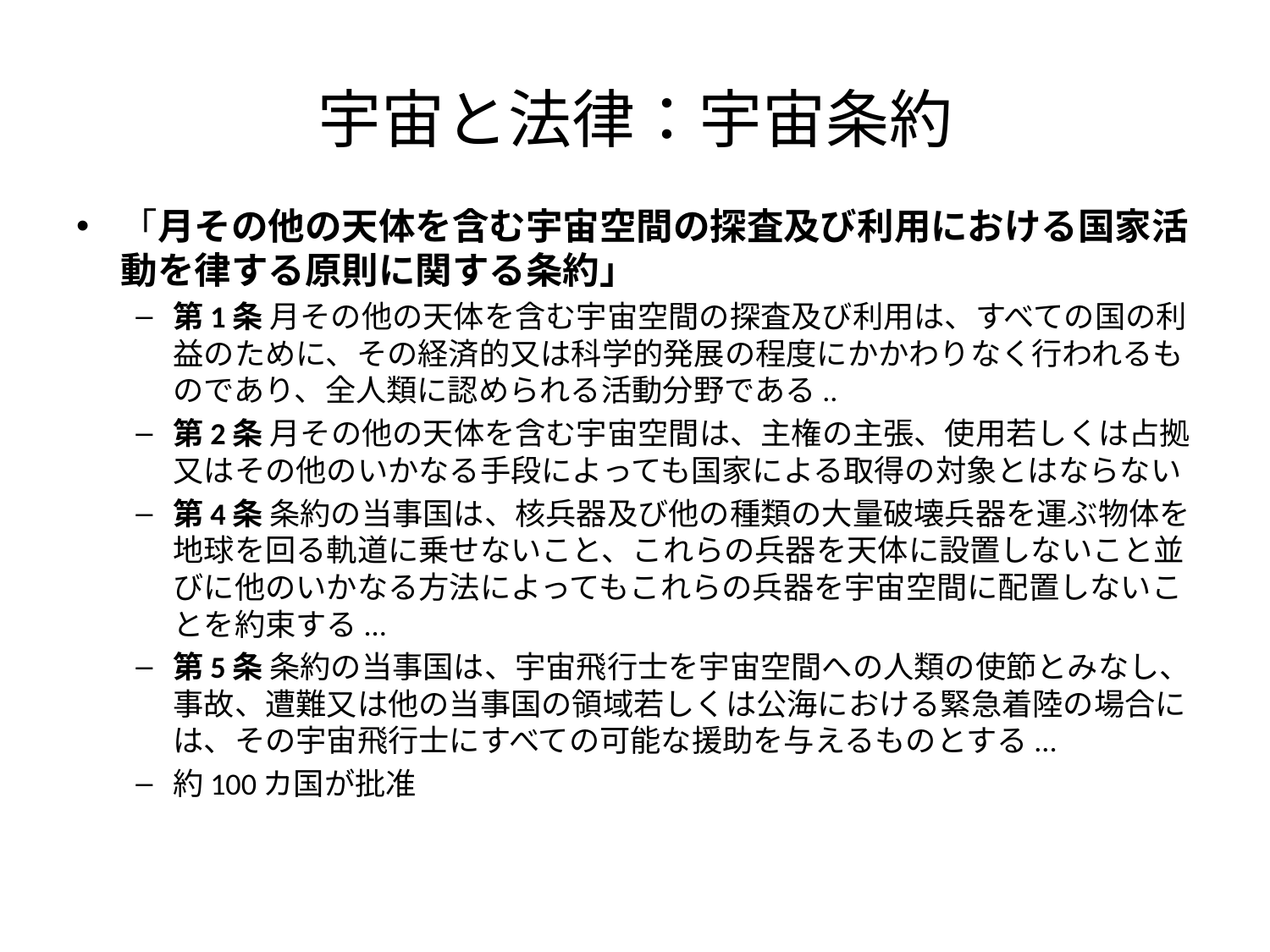

# 宇宙と法律：宇宙条約
「月その他の天体を含む宇宙空間の探査及び利用における国家活動を律する原則に関する条約」
第1条 月その他の天体を含む宇宙空間の探査及び利用は、すべての国の利益のために、その経済的又は科学的発展の程度にかかわりなく行われるものであり、全人類に認められる活動分野である..
第2条 月その他の天体を含む宇宙空間は、主権の主張、使用若しくは占拠又はその他のいかなる手段によっても国家による取得の対象とはならない
第4条 条約の当事国は、核兵器及び他の種類の大量破壊兵器を運ぶ物体を地球を回る軌道に乗せないこと、これらの兵器を天体に設置しないこと並びに他のいかなる方法によってもこれらの兵器を宇宙空間に配置しないことを約束する...
第5条 条約の当事国は、宇宙飛行士を宇宙空間への人類の使節とみなし、事故、遭難又は他の当事国の領域若しくは公海における緊急着陸の場合には、その宇宙飛行士にすべての可能な援助を与えるものとする...
約100カ国が批准